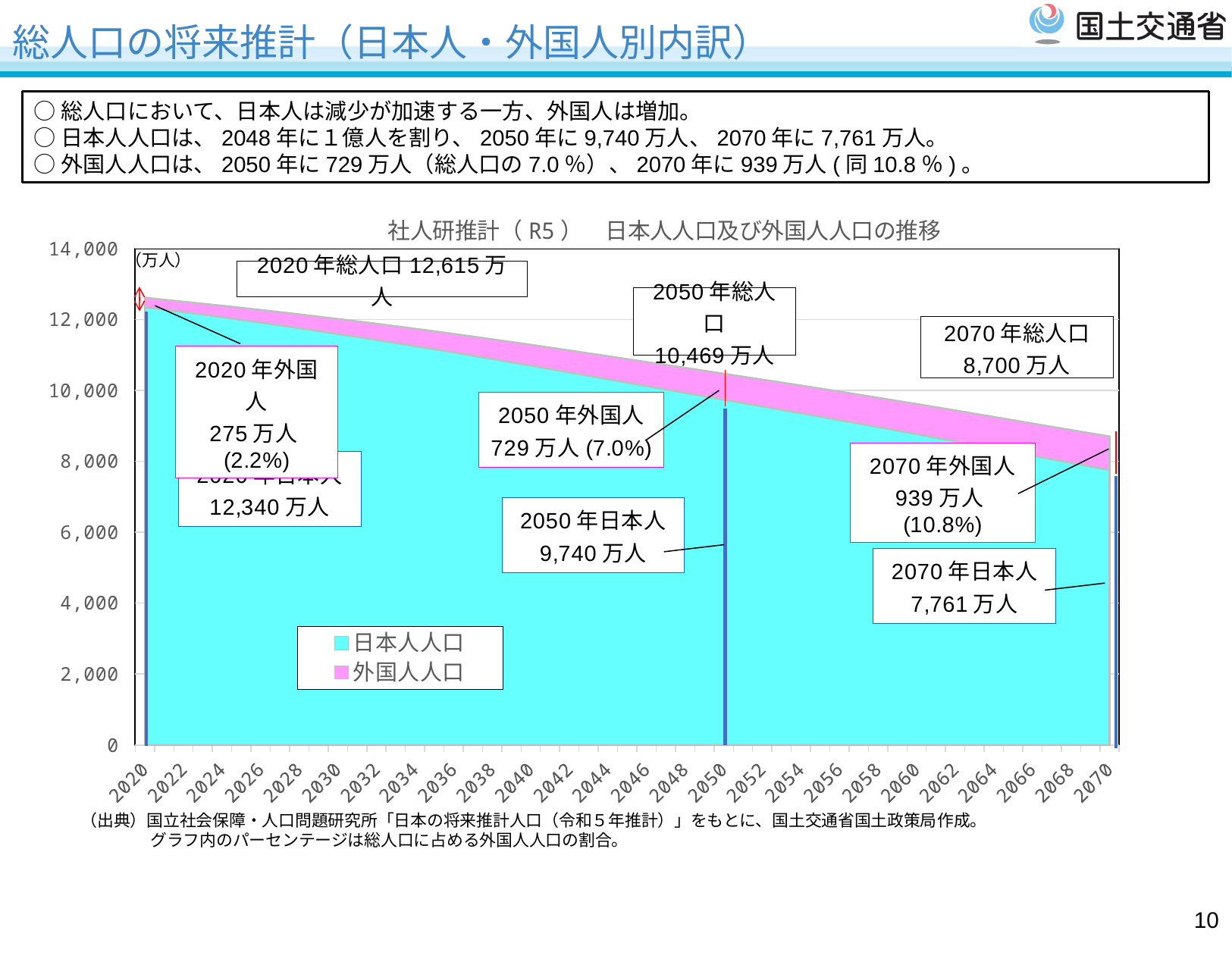

# 総人口の将来推計（日本人・外国人別内訳）
○総人口において、日本人は減少が加速する一方、外国人は増加。
○日本人人口は、2048年に１億人を割り、2050年に9,740万人、2070年に7,761万人。
○外国人人口は、2050年に729万人（総人口の7.0％）、2070年に939万人(同10.8％)。

### Chart: 社人研推計（R5）　日本人人口及び外国人人口の推移

| Category | 日本人人口 | 外国人人口 |
|---|---|---|
| 2020 | 12339.8962 | 274.71370000000024 |
| 2021 | 12281.0109 | 271.65220000000045 |
| 2022 | 12209.7279 | 288.03650000000016 |
| 2023 | 12136.2829 | 304.51690000000053 |
| 2024 | 12063.3462 | 321.0206999999991 |
| 2025 | 11988.7023 | 337.54249999999956 |
| 2026 | 11912.0317 | 354.08190000000104 |
| 2027 | 11833.7636 | 370.6381999999994 |
| 2028 | 11754.1743 | 387.2092999999986 |
| 2029 | 11673.3176 | 403.79219999999987 |
| 2030 | 11591.194800000001 | 420.3831999999984 |
| 2031 | 11507.7895 | 436.98070000000007 |
| 2032 | 11423.0671 | 453.5819999999985 |
| 2033 | 11336.954600000001 | 470.18159999999807 |
| 2034 | 11249.4389 | 486.77189999999973 |
| 2035 | 11160.546 | 503.34430000000066 |
| 2036 | 11070.3243 | 519.8886999999995 |
| 2037 | 10978.8543 | 536.3940999999995 |
| 2038 | 10886.2447 | 552.8507000000009 |
| 2039 | 10792.6278 | 569.2492999999995 |
| 2040 | 10698.1603 | 585.5802000000003 |
| 2041 | 10603.0149 | 601.4722999999994 |
| 2042 | 10507.367900000001 | 616.9392999999982 |
| 2043 | 10411.3886 | 632.0092000000004 |
| 2044 | 10315.2304 | 646.7213000000011 |
| 2045 | 10219.023299999999 | 661.1106000000018 |
| 2046 | 10122.867900000001 | 675.205899999999 |
| 2047 | 10026.831600000001 | 689.0337999999974 |
| 2048 | 9930.9434 | 702.6166000000012 |
| 2049 | 9835.1943 | 715.9683000000005 |
| 2050 | 9739.5425 | 729.095800000001 |
| 2051 | 9643.9128 | 742.0020999999997 |
| 2052 | 9548.203599999999 | 754.6888000000017 |
| 2053 | 9452.3002 | 767.1556 |
| 2054 | 9356.0814 | 779.3984 |
| 2055 | 9259.429399999999 | 791.4107000000004 |
| 2056 | 9162.2424 | 803.1854999999996 |
| 2057 | 9064.438400000001 | 814.7169999999987 |
| 2058 | 8965.9646 | 826.0 |
| 2059 | 8866.8063 | 837.0288999999993 |
| 2060 | 8766.9882 | 847.795900000001 |
| 2061 | 8666.569899999999 | 858.2925000000014 |
| 2062 | 8565.644100000001 | 868.5110999999979 |
| 2063 | 8464.3377 | 878.4429999999993 |
| 2064 | 8362.8096 | 888.0784000000003 |
| 2065 | 8261.246000000001 | 897.4053000000004 |
| 2066 | 8159.8556 | 906.4101999999993 |
| 2067 | 8058.864 | 915.0804000000007 |
| 2068 | 7958.5061000000005 | 923.404199999999 |
| 2069 | 7859.017900000001 | 931.3713000000007 |
| 2070 | 7760.6297 | 938.9712000000009 |
（万人）
（出典）国立社会保障・人口問題研究所「日本の将来推計人口（令和５年推計）」をもとに、国土交通省国土政策局作成。
　　　　 グラフ内のパーセンテージは総人口に占める外国人人口の割合。

10